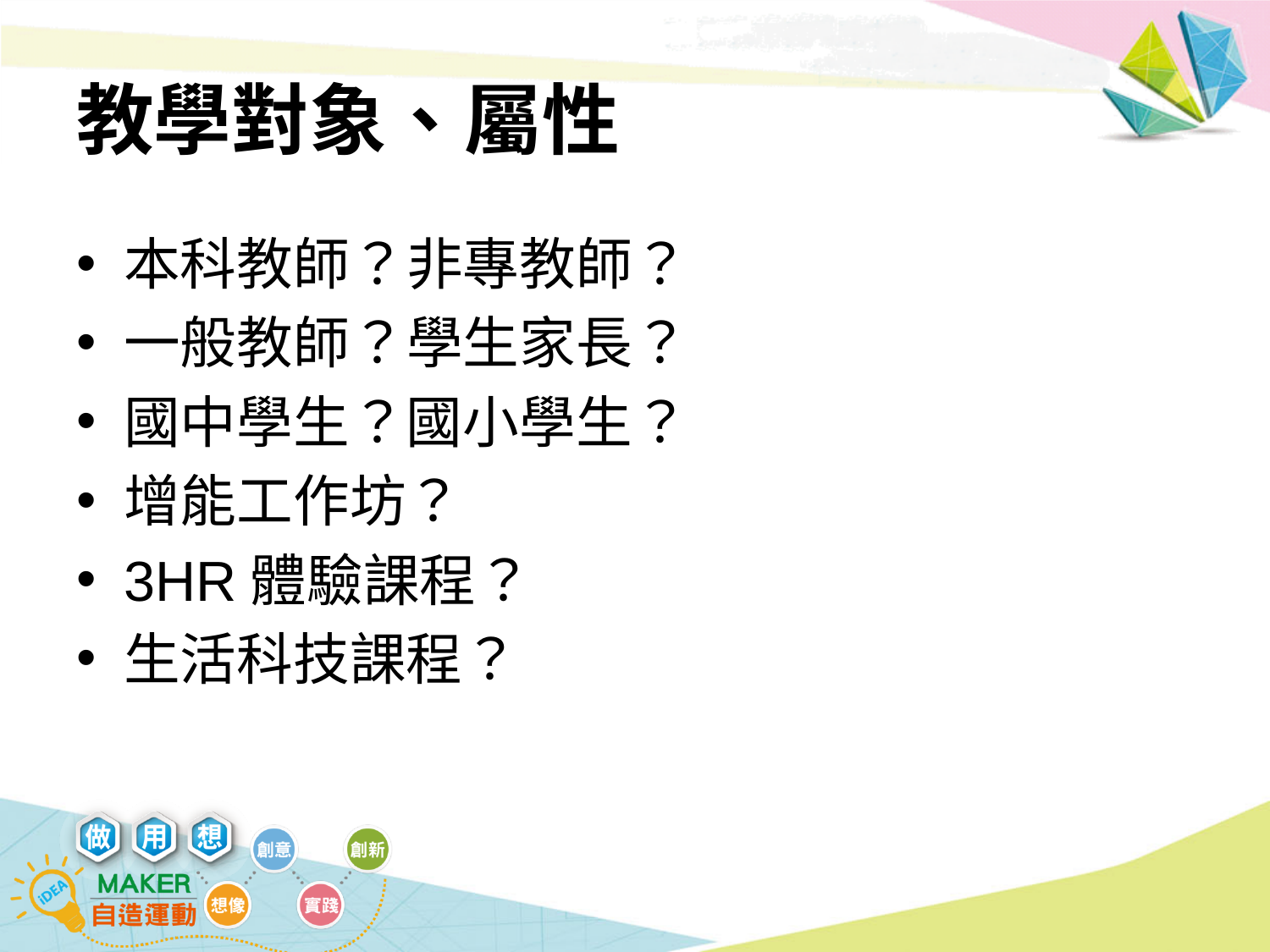

# 教學對象、屬性
本科教師？非專教師？
一般教師？學生家長？
國中學生？國小學生？
增能工作坊？
3HR體驗課程？
生活科技課程？